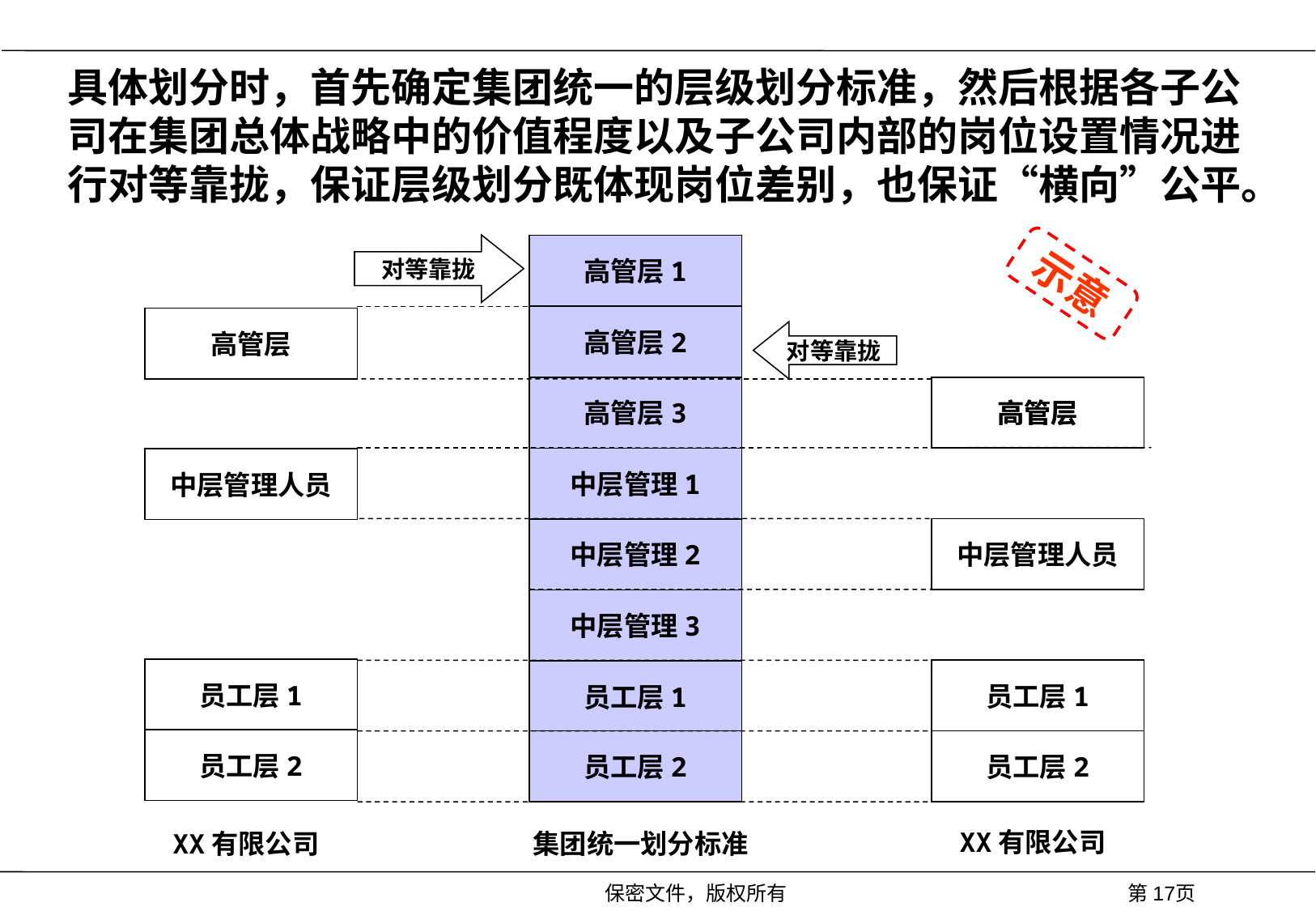

# 具体划分时，首先确定集团统一的层级划分标准，然后根据各子公司在集团总体战略中的价值程度以及子公司内部的岗位设置情况进行对等靠拢，保证层级划分既体现岗位差别，也保证“横向”公平。
对等靠拢
高管层1
示意
高管层2
高管层
对等靠拢
高管层
高管层3
高管层

中层管理1
中层管理人员

中层管理人员
中层管理2

中层管理3
员工层1
员工层1

员工层1
员工层2
员工层2

员工层2

XX有限公司
XX有限公司
集团统一划分标准